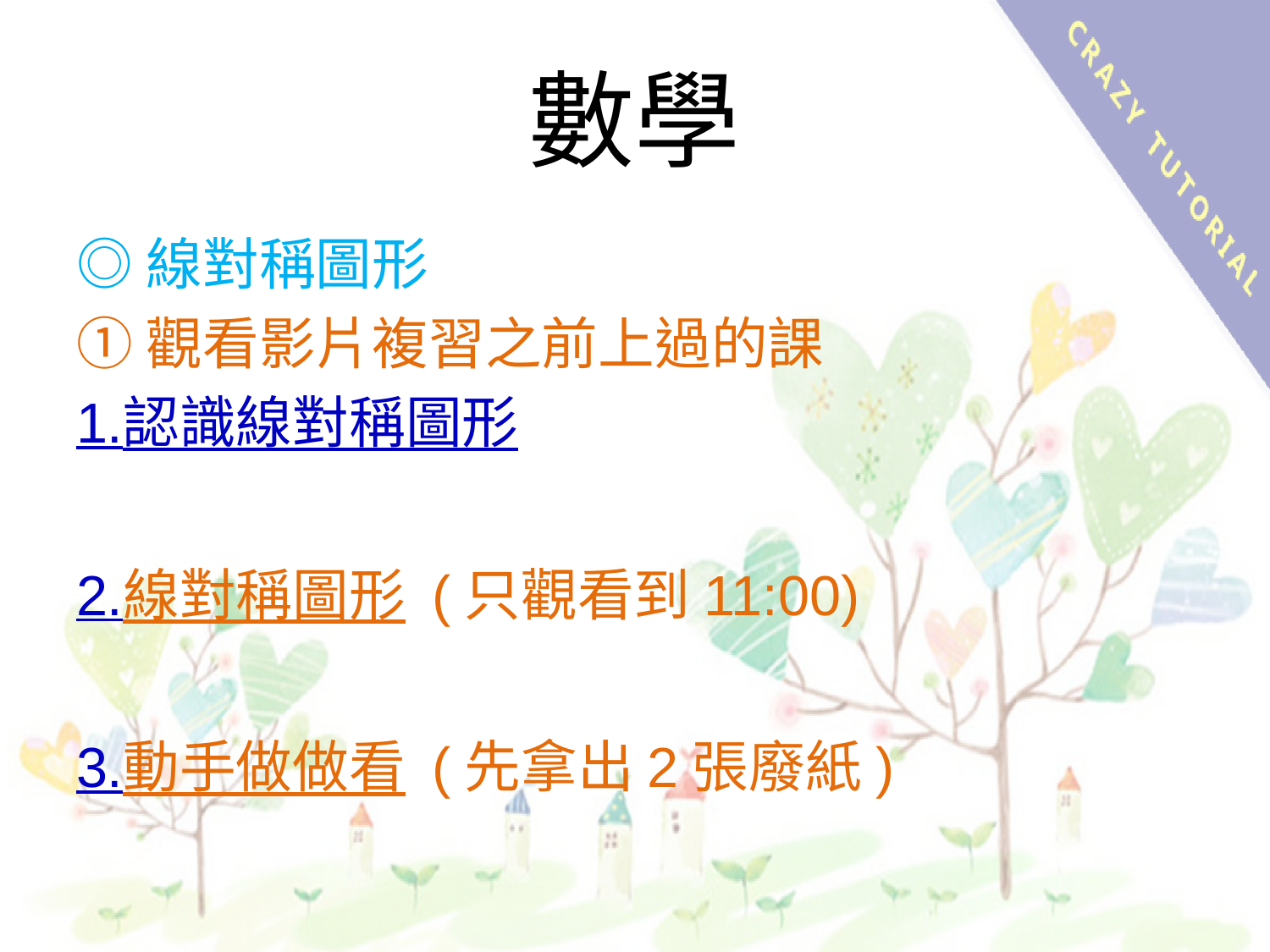

# 數學
◎線對稱圖形
①觀看影片複習之前上過的課
1.認識線對稱圖形

2.線對稱圖形 (只觀看到11:00)

3.動手做做看 (先拿出2張廢紙)